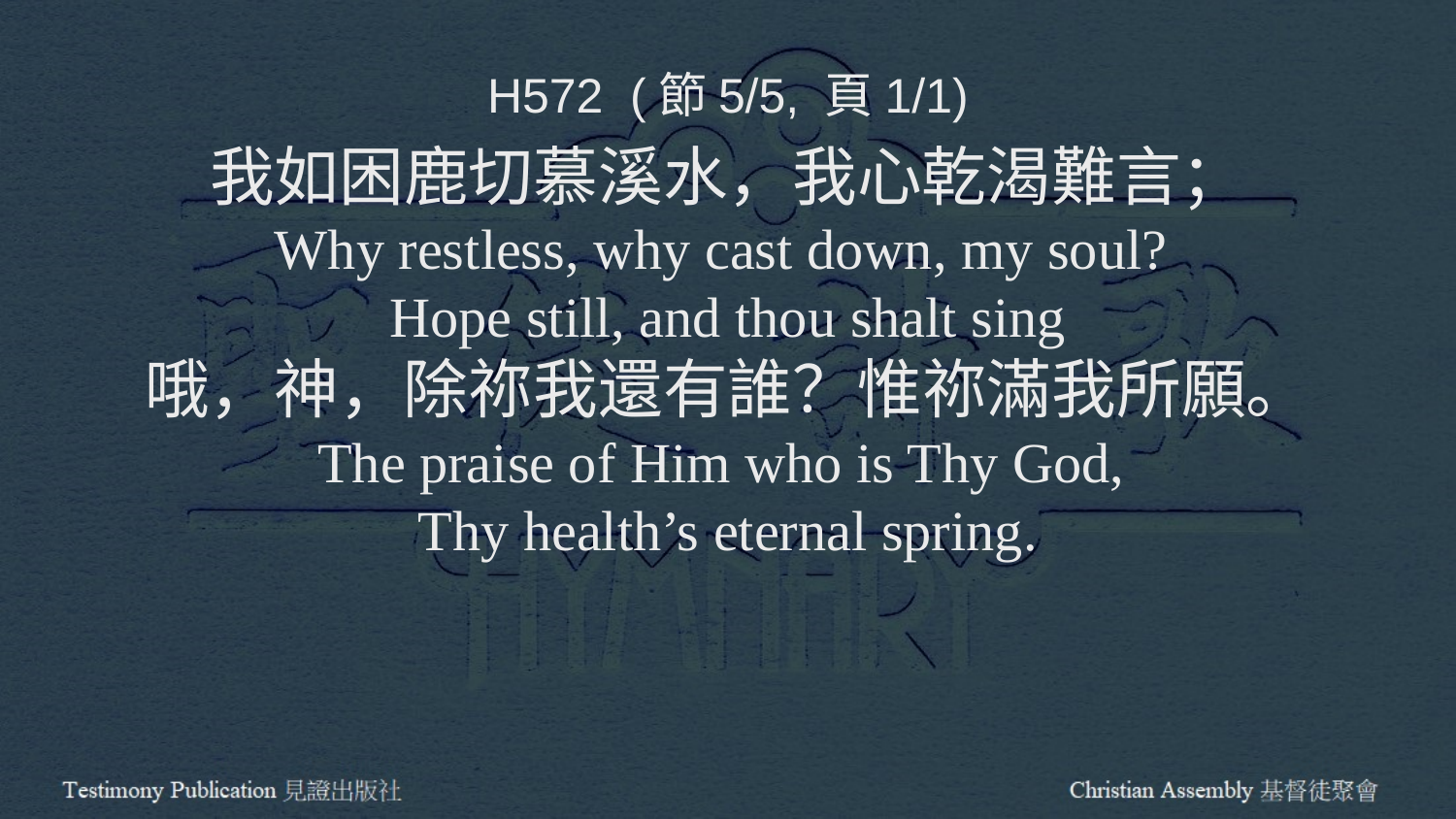

H572  (節5/5, 頁1/1)
我如困鹿切慕溪水，我心乾渴難言；
Why restless, why cast down, my soul?
Hope still, and thou shalt sing
哦，神，除祢我還有誰？惟祢滿我所願。
The praise of Him who is Thy God,
Thy health’s eternal spring.